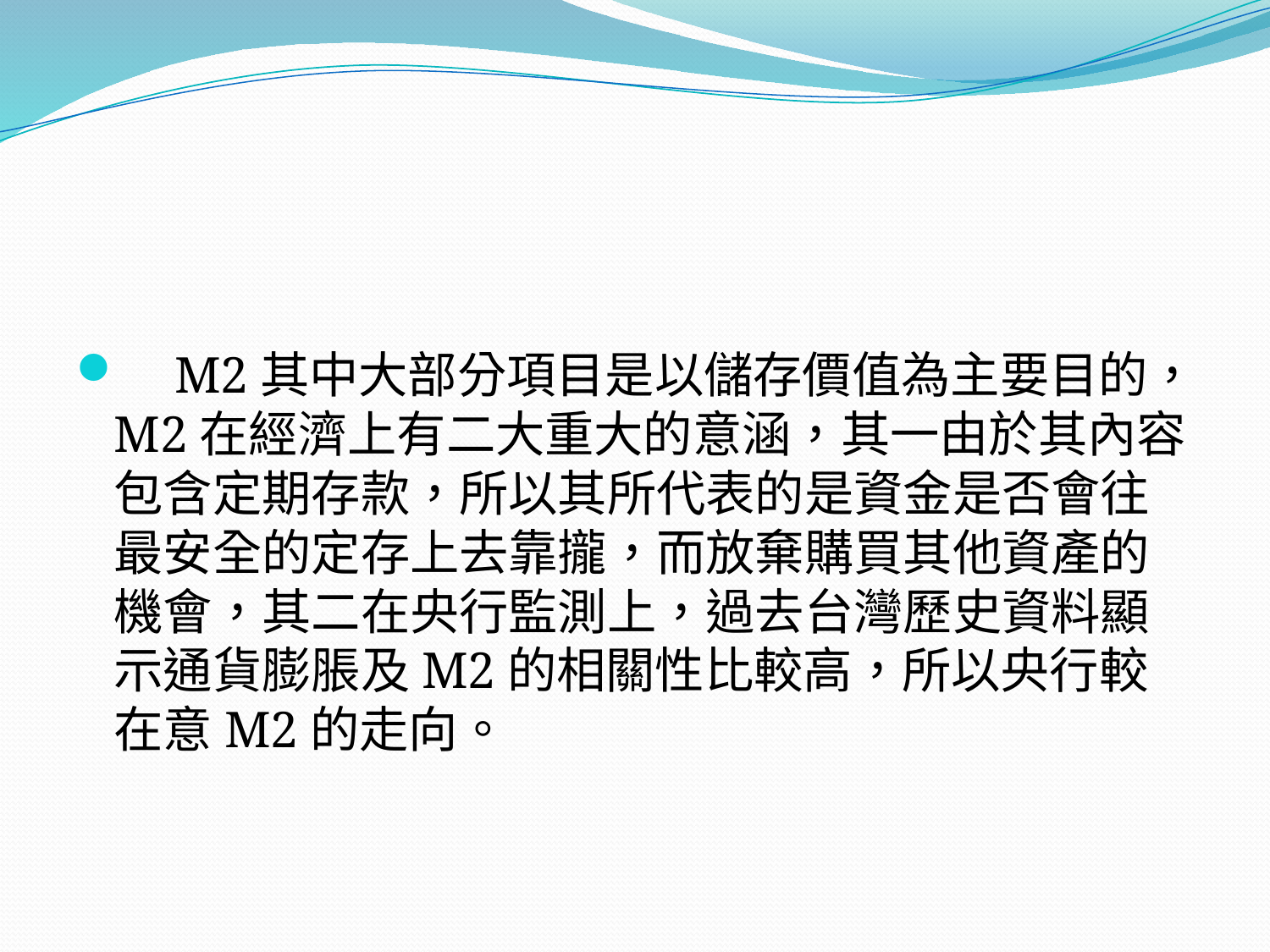

#

    M2其中大部分項目是以儲存價值為主要目的，M2在經濟上有二大重大的意涵，其一由於其內容包含定期存款，所以其所代表的是資金是否會往最安全的定存上去靠攏，而放棄購買其他資產的機會，其二在央行監測上，過去台灣歷史資料顯示通貨膨脹及M2的相關性比較高，所以央行較在意M2的走向。